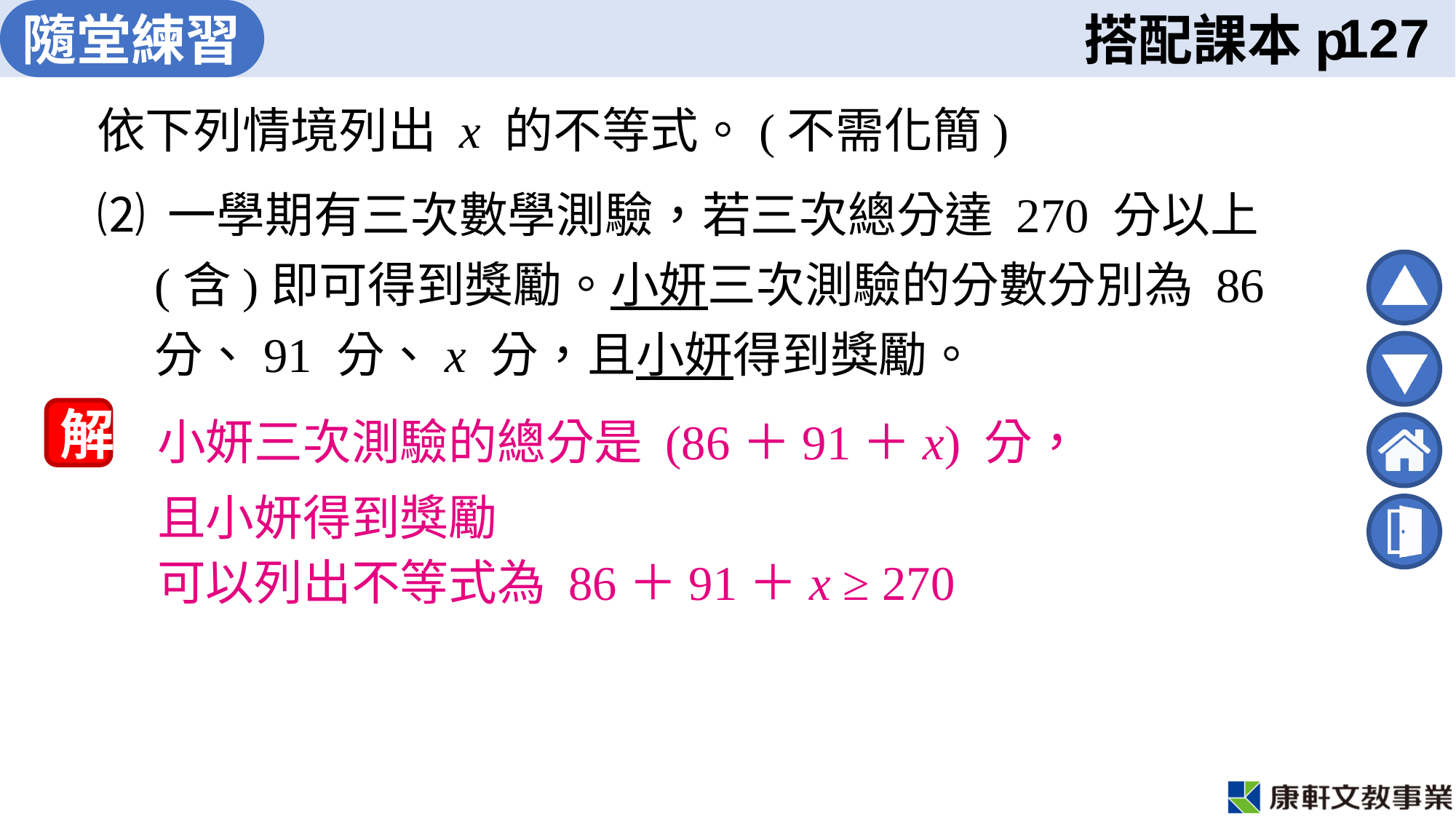

127
依下列情境列出 x 的不等式。(不需化簡)
⑵ 一學期有三次數學測驗，若三次總分達 270 分以上(含)即可得到獎勵。小妍三次測驗的分數分別為 86 分、91 分、x 分，且小妍得到獎勵。
小妍三次測驗的總分是 (86＋91＋x) 分，
解
且小妍得到獎勵
可以列出不等式為 86＋91＋x ≥ 270